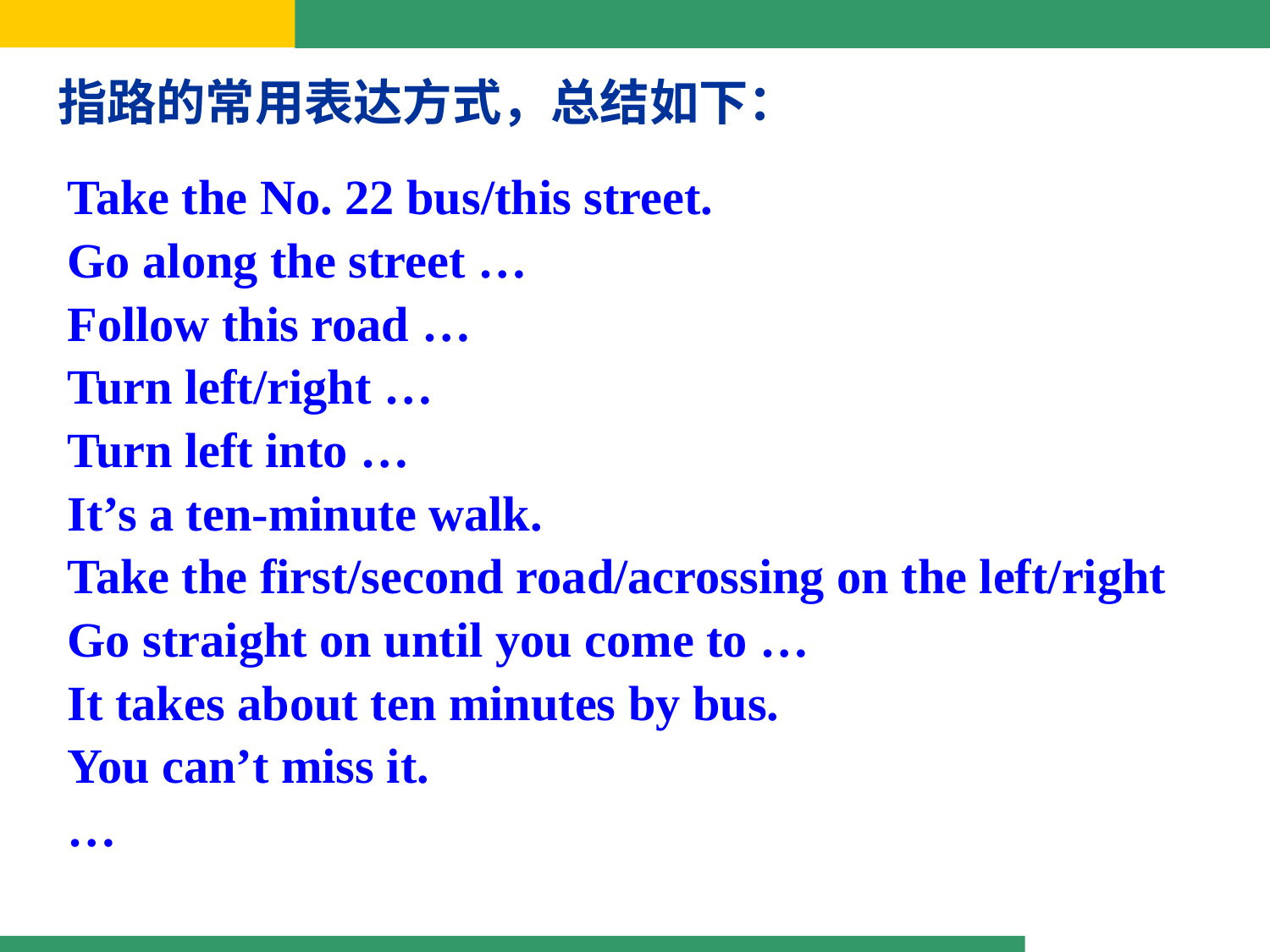

指路的常用表达方式，总结如下：
Take the No. 22 bus/this street.
Go along the street …
Follow this road …
Turn left/right …
Turn left into …
It’s a ten-minute walk.
Take the first/second road/acrossing on the left/right
Go straight on until you come to …
It takes about ten minutes by bus.
You can’t miss it.
…